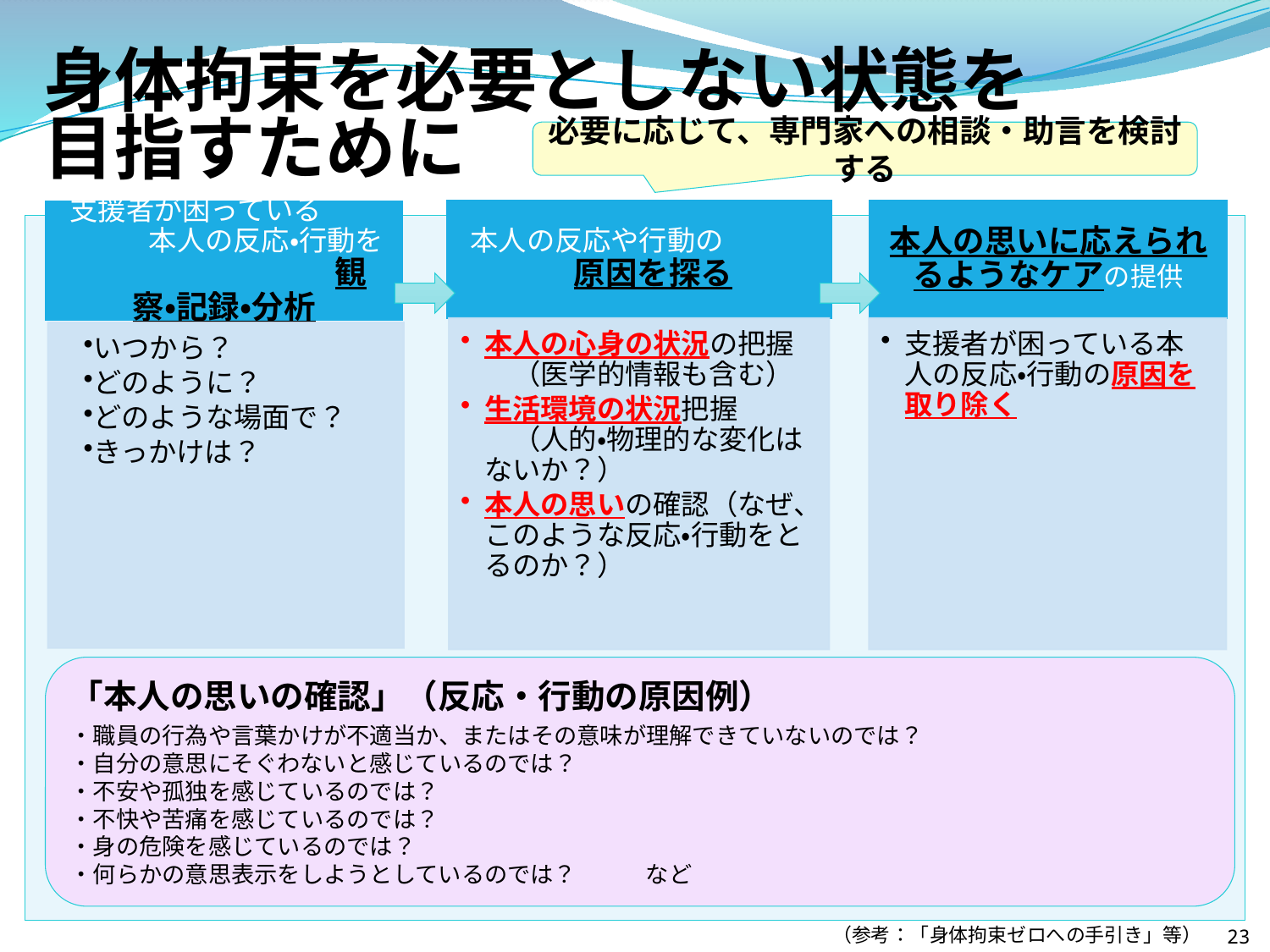

# 身体拘束を必要としない状態を 目指すために
必要に応じて、専門家への相談・助言を検討する

支援者が困っている　　　　　本人の反応・行動を　　　　　　　　　観察・記録・分析
いつから？
どのように？
どのような場面で？
きっかけは？

本人の反応や行動の　　　　原因を探る
本人の心身の状況の把握　（医学的情報も含む）
生活環境の状況把握　　　（人的・物理的な変化はないか？）
本人の思いの確認（なぜ、このような反応・行動をとるのか？）
本人の思いに応えられるようなケアの提供
支援者が困っている本人の反応・行動の原因を取り除く

「本人の思いの確認」（反応・行動の原因例）
・職員の行為や言葉かけが不適当か、またはその意味が理解できていないのでは？
・自分の意思にそぐわないと感じているのでは？
・不安や孤独を感じているのでは？
・不快や苦痛を感じているのでは？
・身の危険を感じているのでは？
・何らかの意思表示をしようとしているのでは？　　　など
23
（参考：「身体拘束ゼロへの手引き」等）